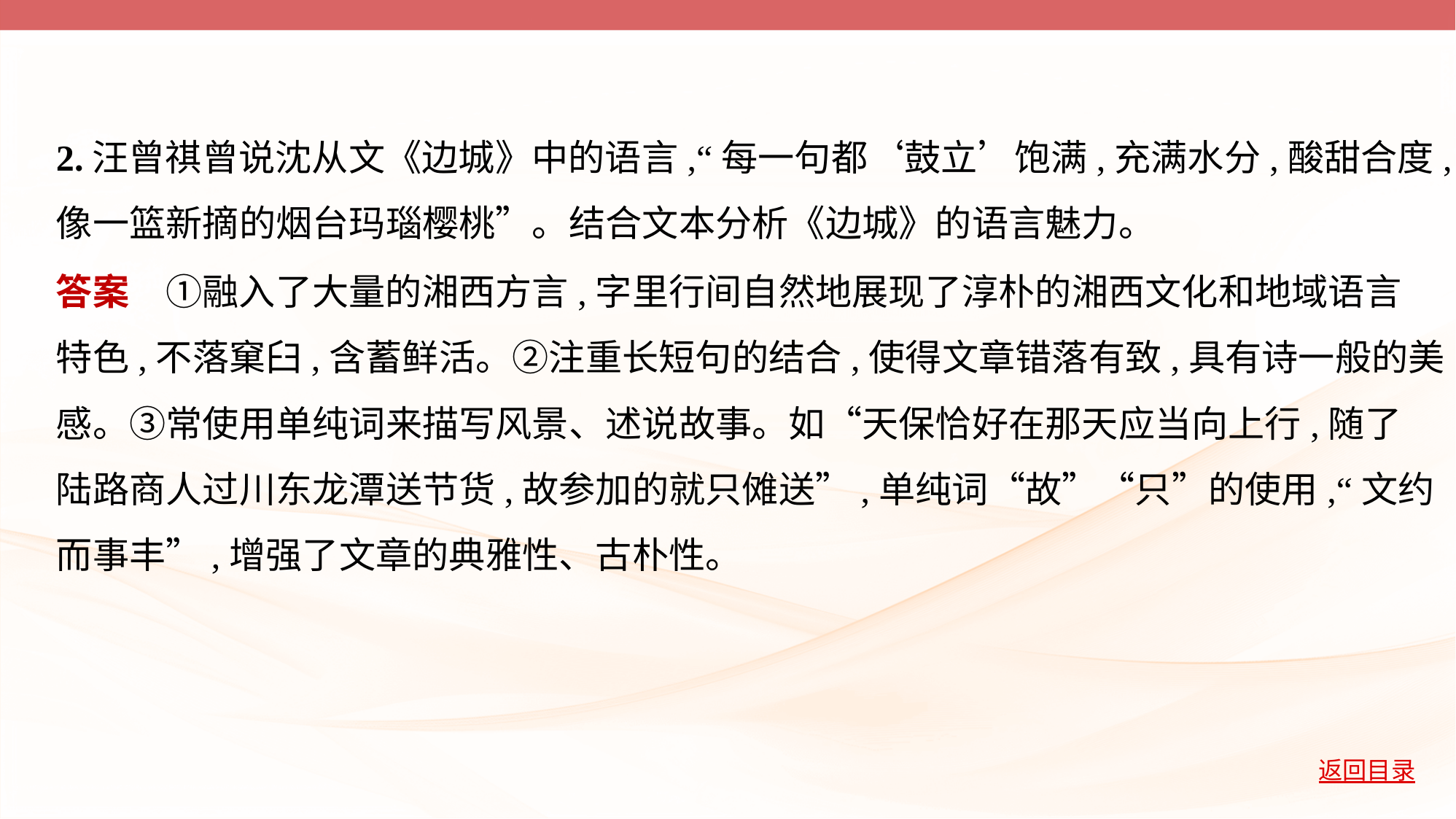

2.汪曾祺曾说沈从文《边城》中的语言,“每一句都‘鼓立’饱满,充满水分,酸甜合度,
像一篮新摘的烟台玛瑙樱桃”。结合文本分析《边城》的语言魅力。
答案　①融入了大量的湘西方言,字里行间自然地展现了淳朴的湘西文化和地域语言
特色,不落窠臼,含蓄鲜活。②注重长短句的结合,使得文章错落有致,具有诗一般的美
感。③常使用单纯词来描写风景、述说故事。如“天保恰好在那天应当向上行,随了
陆路商人过川东龙潭送节货,故参加的就只傩送”,单纯词“故”“只”的使用,“文约
而事丰”,增强了文章的典雅性、古朴性。